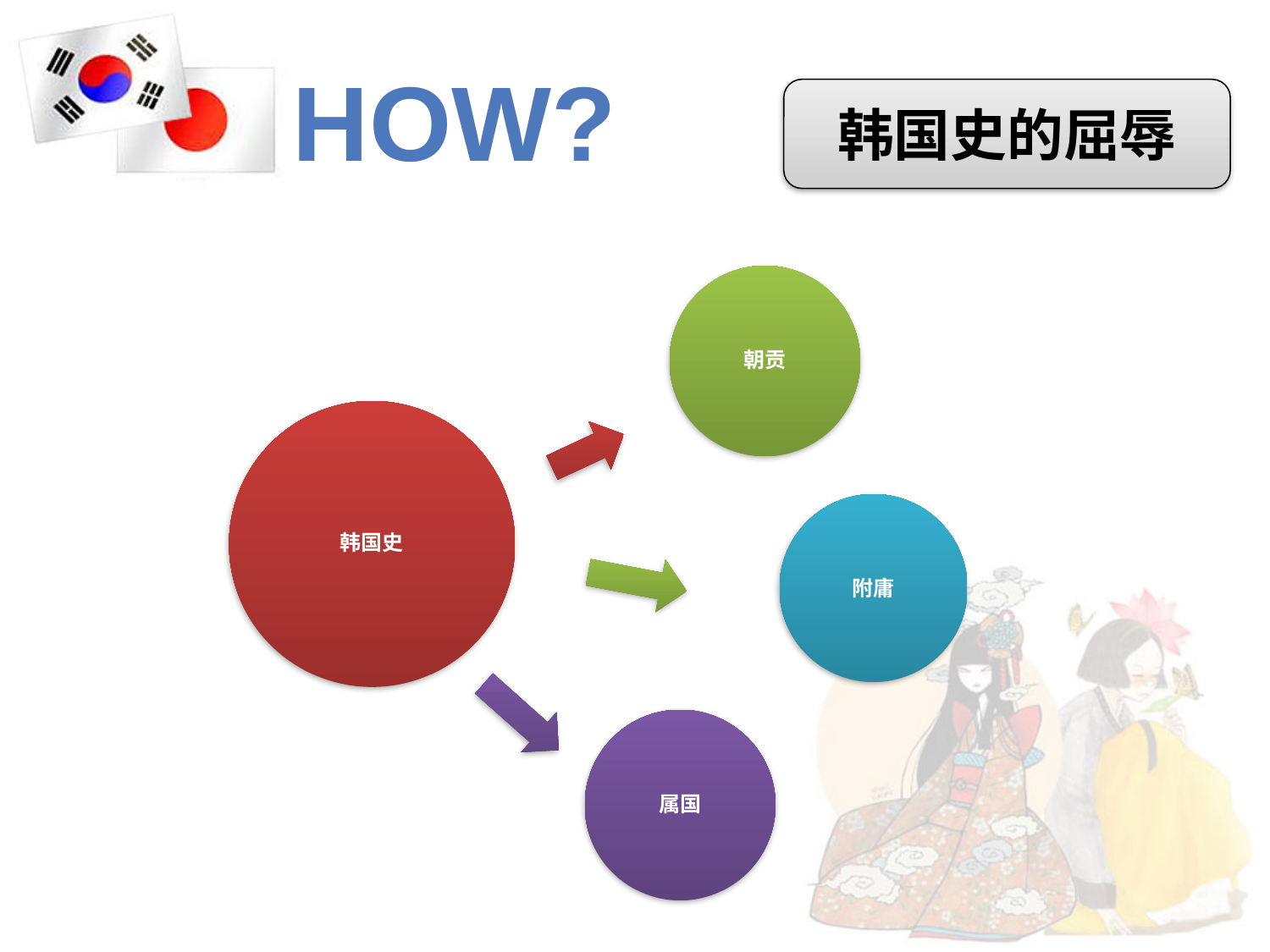

# how?
韩国史的屈辱
韩国史
朝贡
属国

附庸